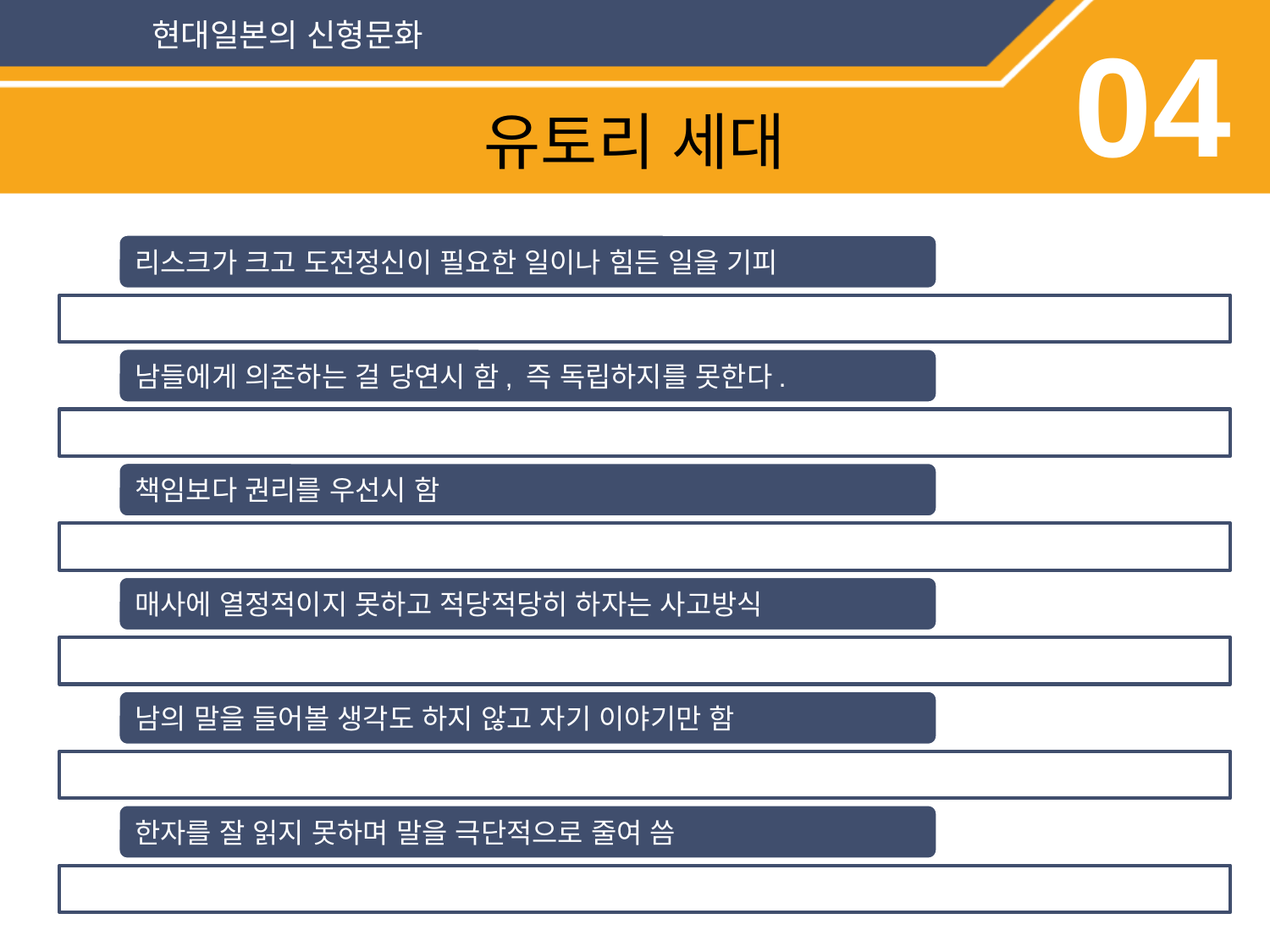

현대일본의 신형문화
04
유토리 세대
리스크가 크고 도전정신이 필요한 일이나 힘든 일을 기피
책임보다 권리를 우선시 함
매사에 열정적이지 못하고 적당적당히 하자는 사고방식
남들에게 의존하는 걸 당연시 함, 즉 독립하지를 못한다.
남의 말을 들어볼 생각도 하지 않고 자기 이야기만 함
한자를 잘 읽지 못하며 말을 극단적으로 줄여 씀